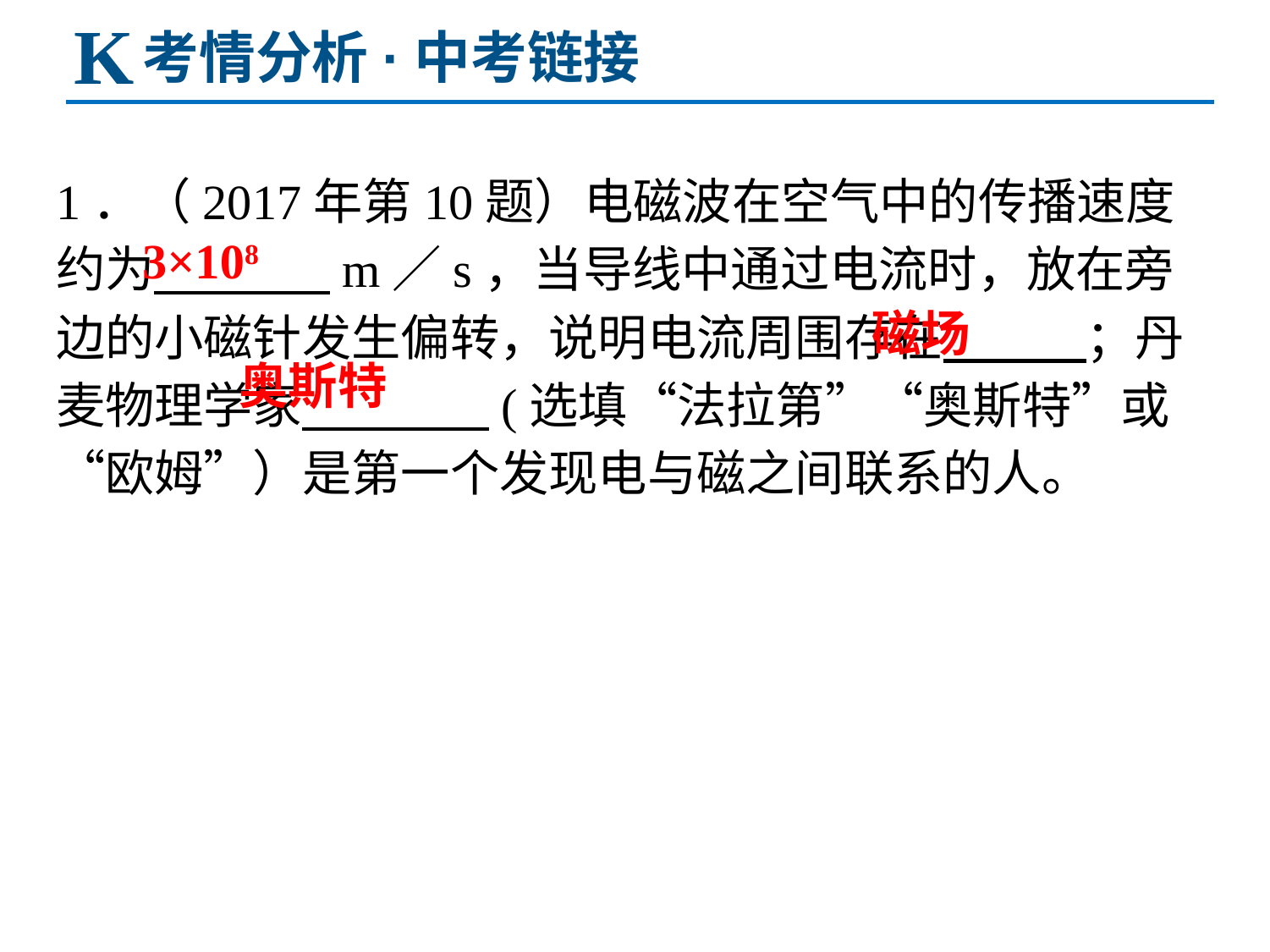

K
考情分析·中考链接
1．（2017年第10题）电磁波在空气中的传播速度约为                m／s，当导线中通过电流时，放在旁边的小磁针发生偏转，说明电流周围存在             ；丹麦物理学家                 (选填“法拉第”“奥斯特”或“欧姆”）是第一个发现电与磁之间联系的人。

3×108
磁场
奥斯特